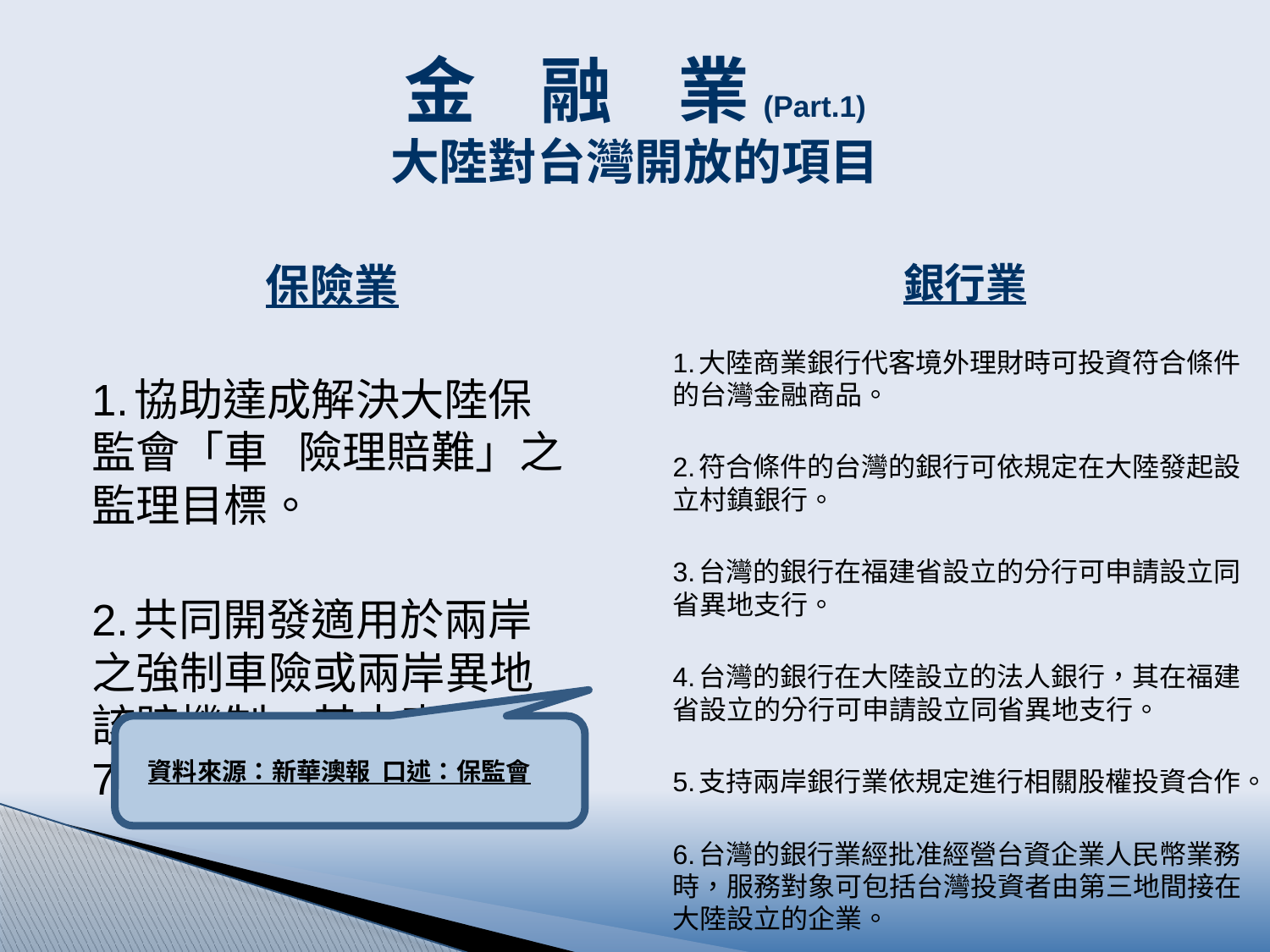

# 金    融    業(Part.1) 大陸對台灣開放的項目

保險業

1.協助達成解決大陸保監會「車   險理賠難」之監理目標。

2.共同開發適用於兩岸之強制車險或兩岸異地該賠機制，其中車險占73%。

銀行業

1.大陸商業銀行代客境外理財時可投資符合條件的台灣金融商品。

2.符合條件的台灣的銀行可依規定在大陸發起設立村鎮銀行。

3.台灣的銀行在福建省設立的分行可申請設立同省異地支行。

4.台灣的銀行在大陸設立的法人銀行，其在福建省設立的分行可申請設立同省異地支行。

5.支持兩岸銀行業依規定進行相關股權投資合作。

6.台灣的銀行業經批准經營台資企業人民幣業務時，服務對象可包括台灣投資者由第三地間接在大陸設立的企業。
資料來源：新華澳報  口述：保監會